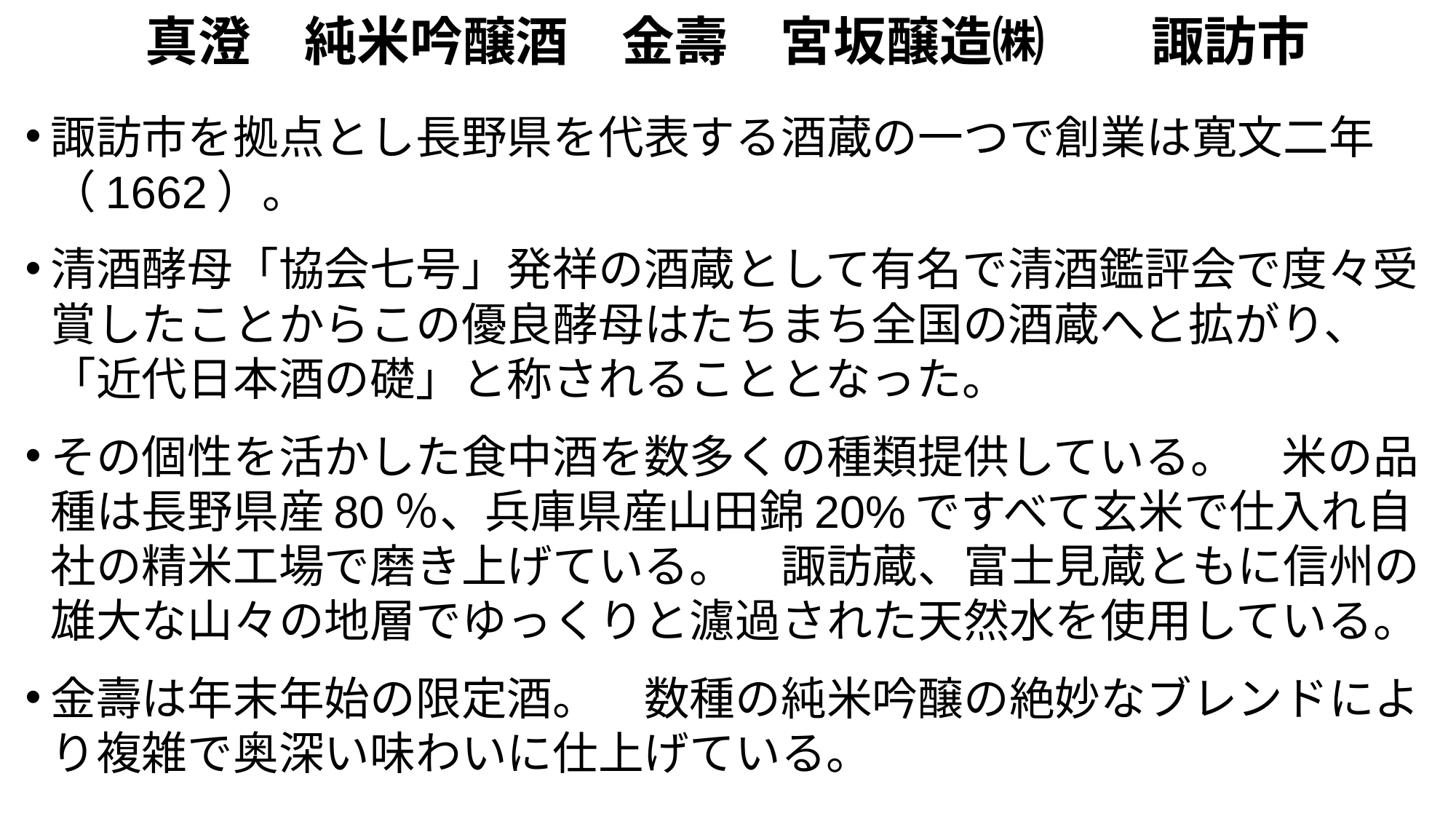

# 真澄　純米吟醸酒　金壽　宮坂醸造㈱　　諏訪市
諏訪市を拠点とし長野県を代表する酒蔵の一つで創業は寛文二年（1662）。
清酒酵母「協会七号」発祥の酒蔵として有名で清酒鑑評会で度々受賞したことからこの優良酵母はたちまち全国の酒蔵へと拡がり、「近代日本酒の礎」と称されることとなった。
その個性を活かした食中酒を数多くの種類提供している。　米の品種は長野県産80％、兵庫県産山田錦20%ですべて玄米で仕入れ自社の精米工場で磨き上げている。　諏訪蔵、富士見蔵ともに信州の雄大な山々の地層でゆっくりと濾過された天然水を使用している。
金壽は年末年始の限定酒。　数種の純米吟醸の絶妙なブレンドにより複雑で奥深い味わいに仕上げている。